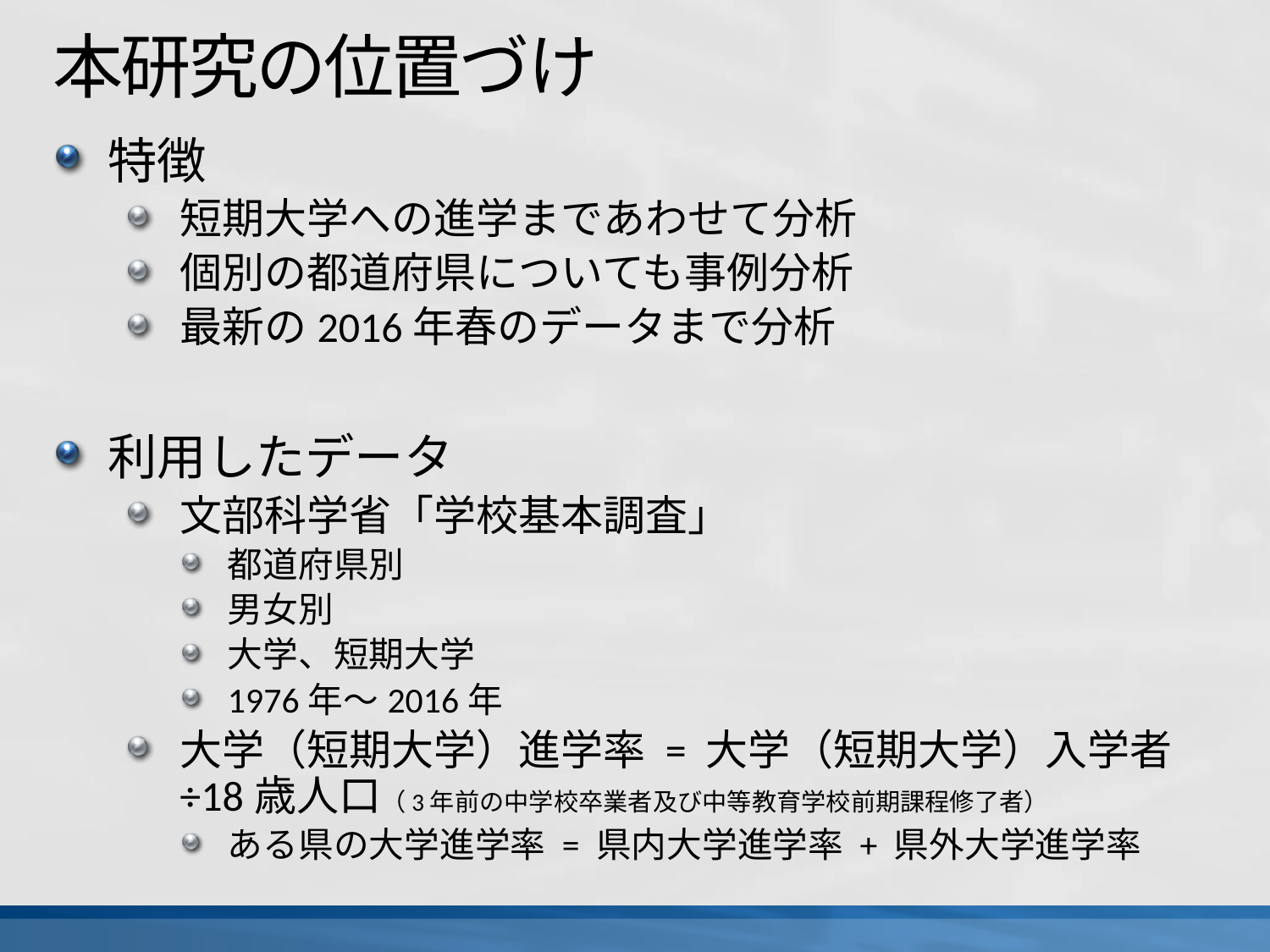

# 本研究の位置づけ
特徴
短期大学への進学まであわせて分析
個別の都道府県についても事例分析
最新の2016年春のデータまで分析

利用したデータ
文部科学省「学校基本調査」
都道府県別
男女別
大学、短期大学
1976年～2016年
大学（短期大学）進学率 = 大学（短期大学）入学者
÷18歳人口（3年前の中学校卒業者及び中等教育学校前期課程修了者）
ある県の大学進学率 = 県内大学進学率 + 県外大学進学率